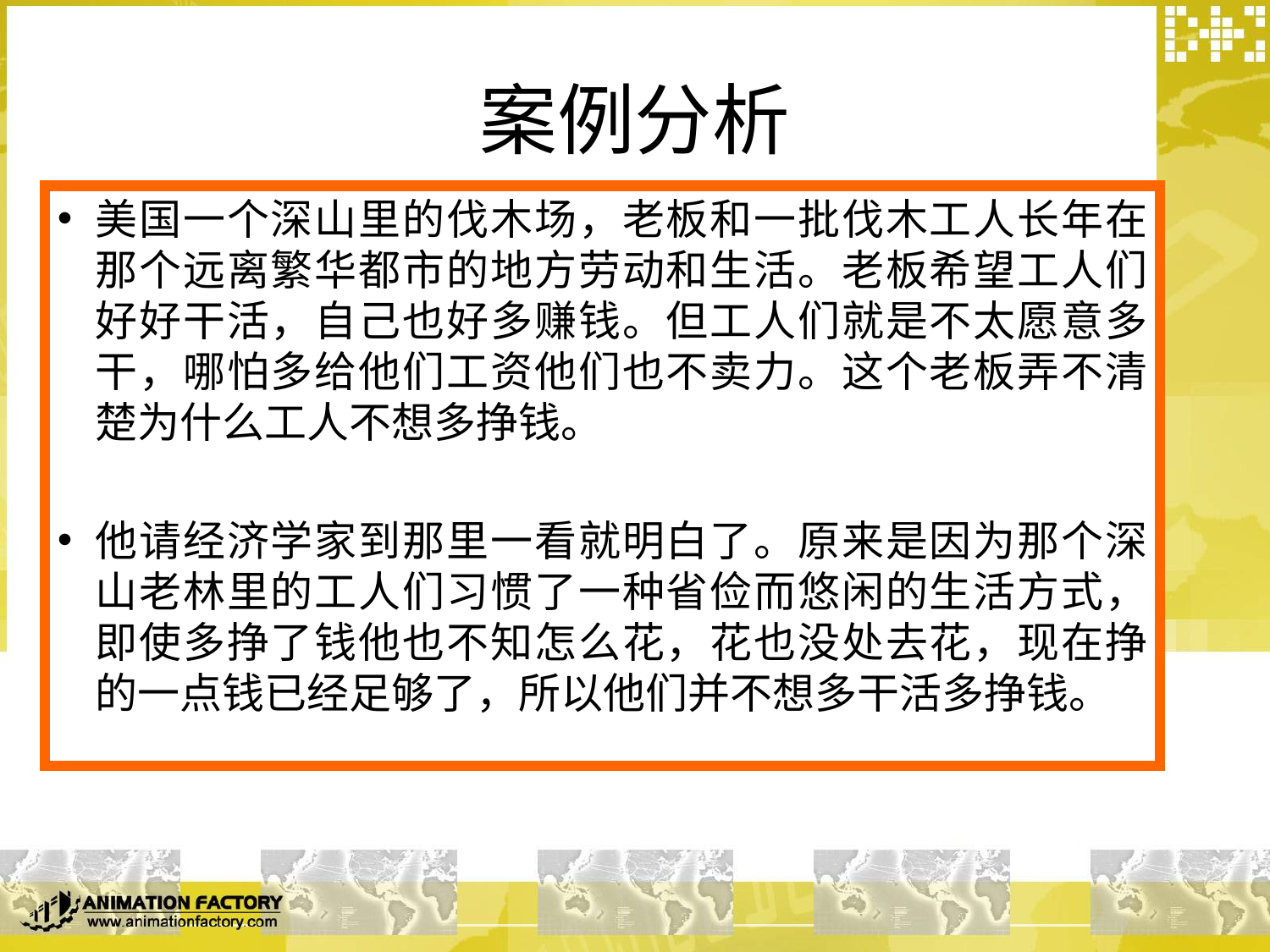

# 案例分析
美国一个深山里的伐木场，老板和一批伐木工人长年在那个远离繁华都市的地方劳动和生活。老板希望工人们好好干活，自己也好多赚钱。但工人们就是不太愿意多干，哪怕多给他们工资他们也不卖力。这个老板弄不清楚为什么工人不想多挣钱。

他请经济学家到那里一看就明白了。原来是因为那个深山老林里的工人们习惯了一种省俭而悠闲的生活方式，即使多挣了钱他也不知怎么花，花也没处去花，现在挣的一点钱已经足够了，所以他们并不想多干活多挣钱。